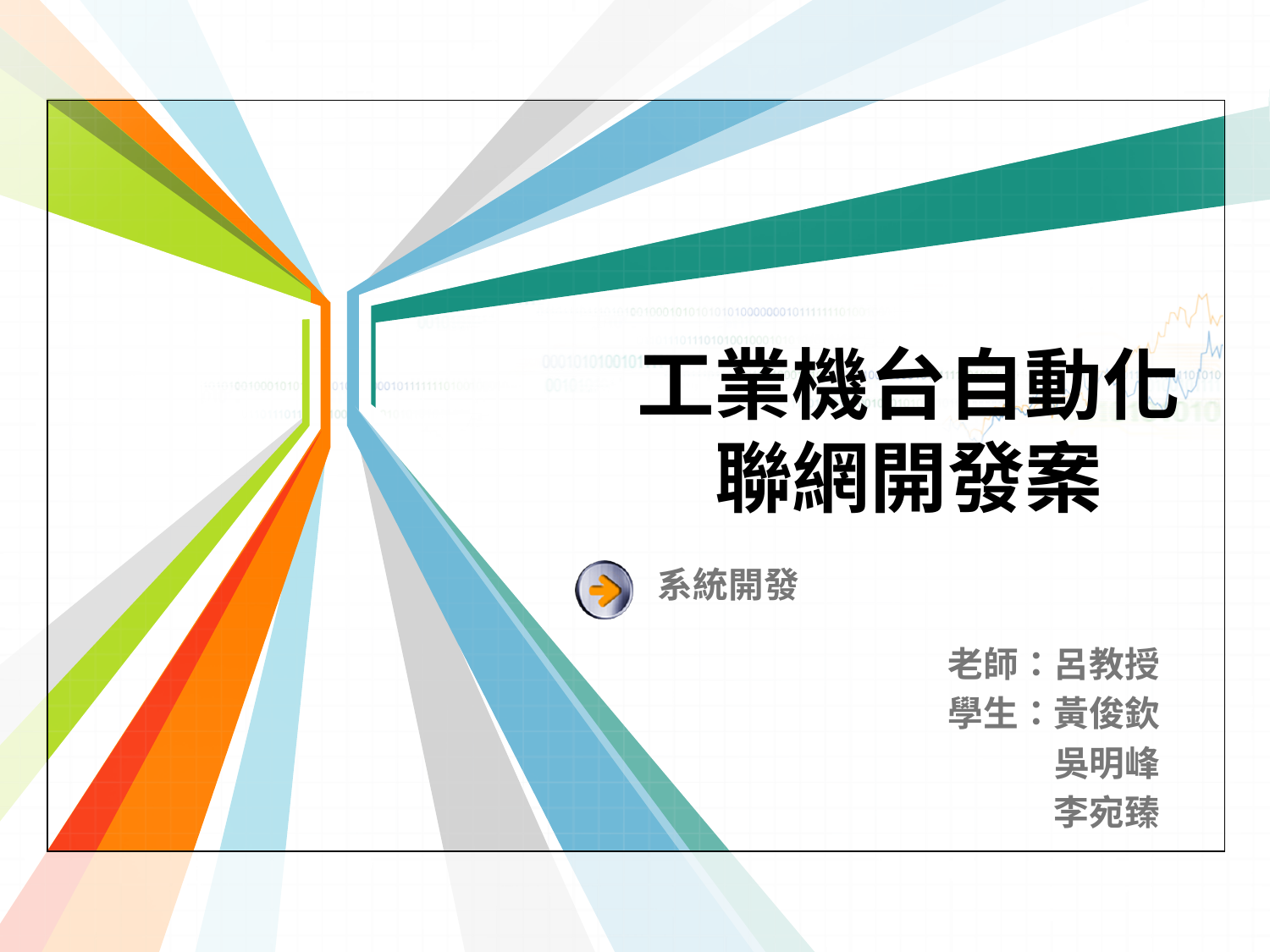

# 工業機台自動化 聯網開發案
系統開發
老師：呂教授
學生：黃俊欽
吳明峰
　　　 李宛臻